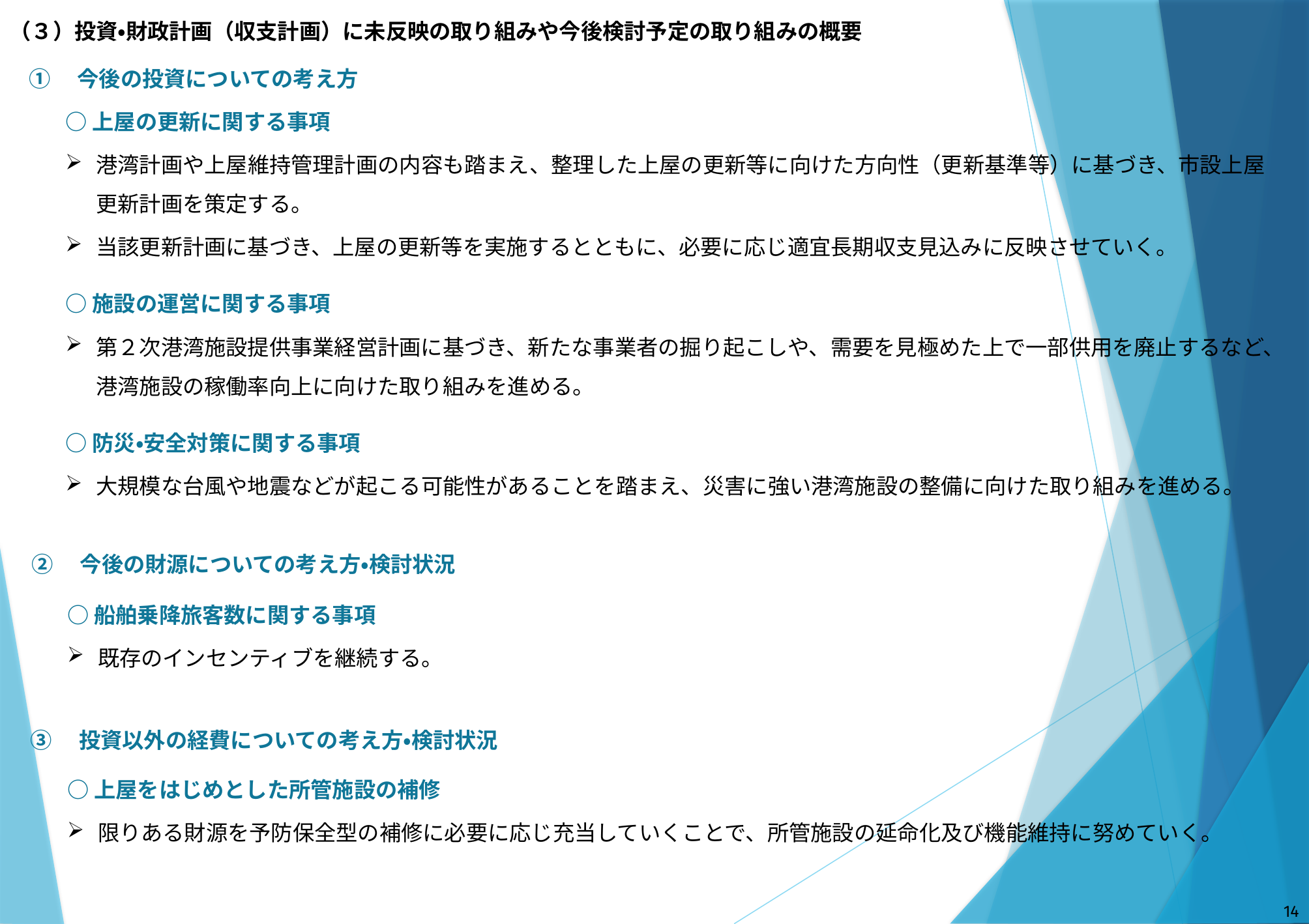

（３）投資・財政計画（収支計画）に未反映の取り組みや今後検討予定の取り組みの概要
①　今後の投資についての考え方
○上屋の更新に関する事項
港湾計画や上屋維持管理計画の内容も踏まえ、整理した上屋の更新等に向けた方向性（更新基準等）に基づき、市設上屋更新計画を策定する。
当該更新計画に基づき、上屋の更新等を実施するとともに、必要に応じ適宜長期収支見込みに反映させていく。

○施設の運営に関する事項
第２次港湾施設提供事業経営計画に基づき、新たな事業者の掘り起こしや、需要を見極めた上で一部供用を廃止するなど、港湾施設の稼働率向上に向けた取り組みを進める。

○防災・安全対策に関する事項
大規模な台風や地震などが起こる可能性があることを踏まえ、災害に強い港湾施設の整備に向けた取り組みを進める。
②　今後の財源についての考え方・検討状況
○船舶乗降旅客数に関する事項
既存のインセンティブを継続する。
③　投資以外の経費についての考え方・検討状況
○上屋をはじめとした所管施設の補修
限りある財源を予防保全型の補修に必要に応じ充当していくことで、所管施設の延命化及び機能維持に努めていく。
14